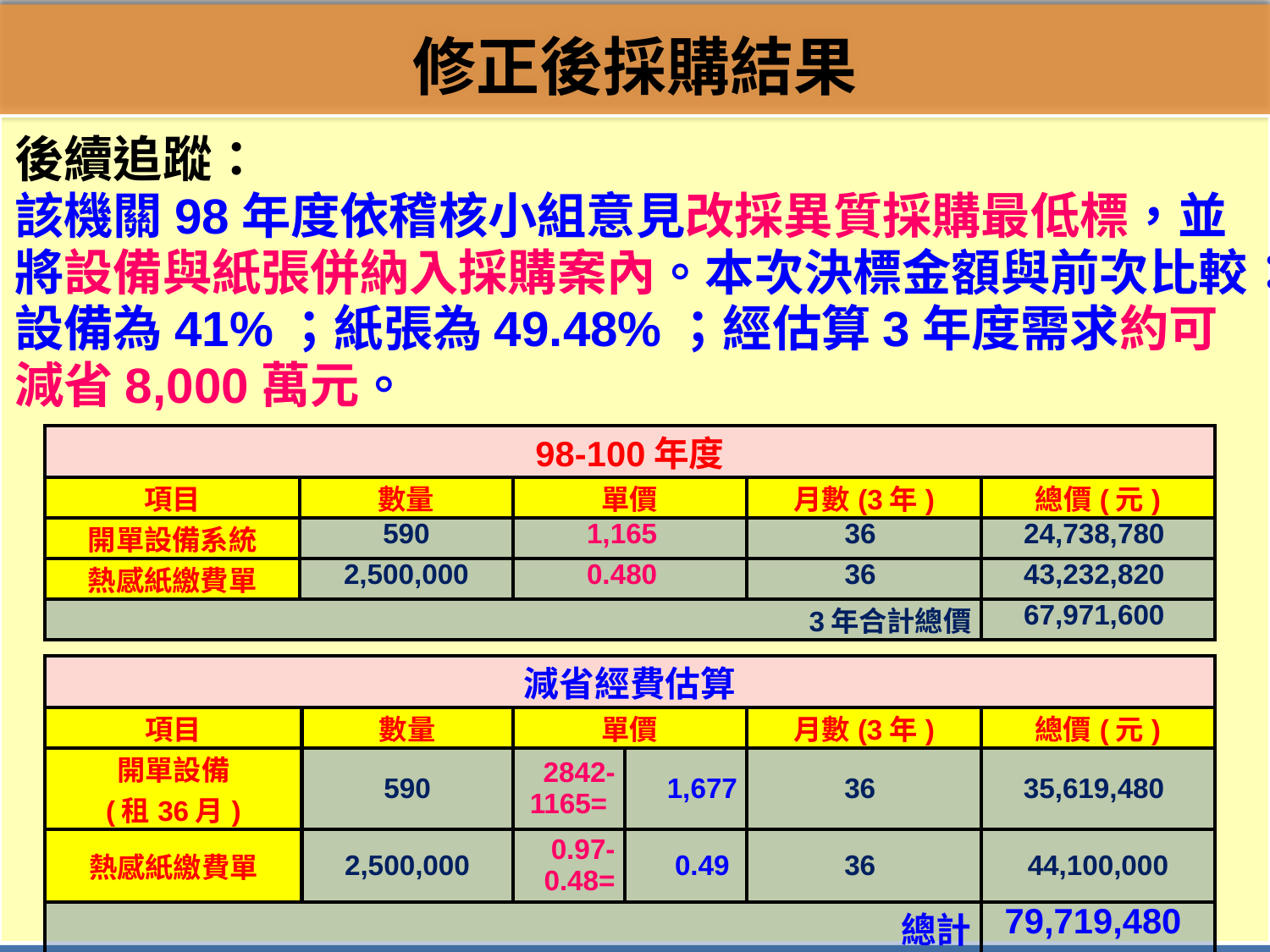

修正後採購結果
後續追蹤：
該機關98年度依稽核小組意見改採異質採購最低標，並將設備與紙張併納入採購案內。本次決標金額與前次比較：設備為41%；紙張為49.48%；經估算3年度需求約可減省8,000萬元。
| 98-100年度 |  |  |  |  |
| --- | --- | --- | --- | --- |
| 項目 | 數量 | 單價 | 月數(3年) | 總價(元) |
| 開單設備系統 | 590 | 1,165 | 36 | 24,738,780 |
| 熱感紙繳費單 | 2,500,000 | 0.480 | 36 | 43,232,820 |
| 3年合計總價 |  |  |  | 67,971,600 |
| 減省經費估算 |  |  |  |  |  |
| --- | --- | --- | --- | --- | --- |
| 項目 | 數量 | 單價 |  | 月數(3年) | 總價(元) |
| 開單設備 (租36月) | 590 | 2842-1165= | 1,677 | 36 | 35,619,480 |
| 熱感紙繳費單 | 2,500,000 | 0.97-0.48= | 0.49 | 36 | 44,100,000 |
| 總計 |  |  |  |  | 79,719,480 |